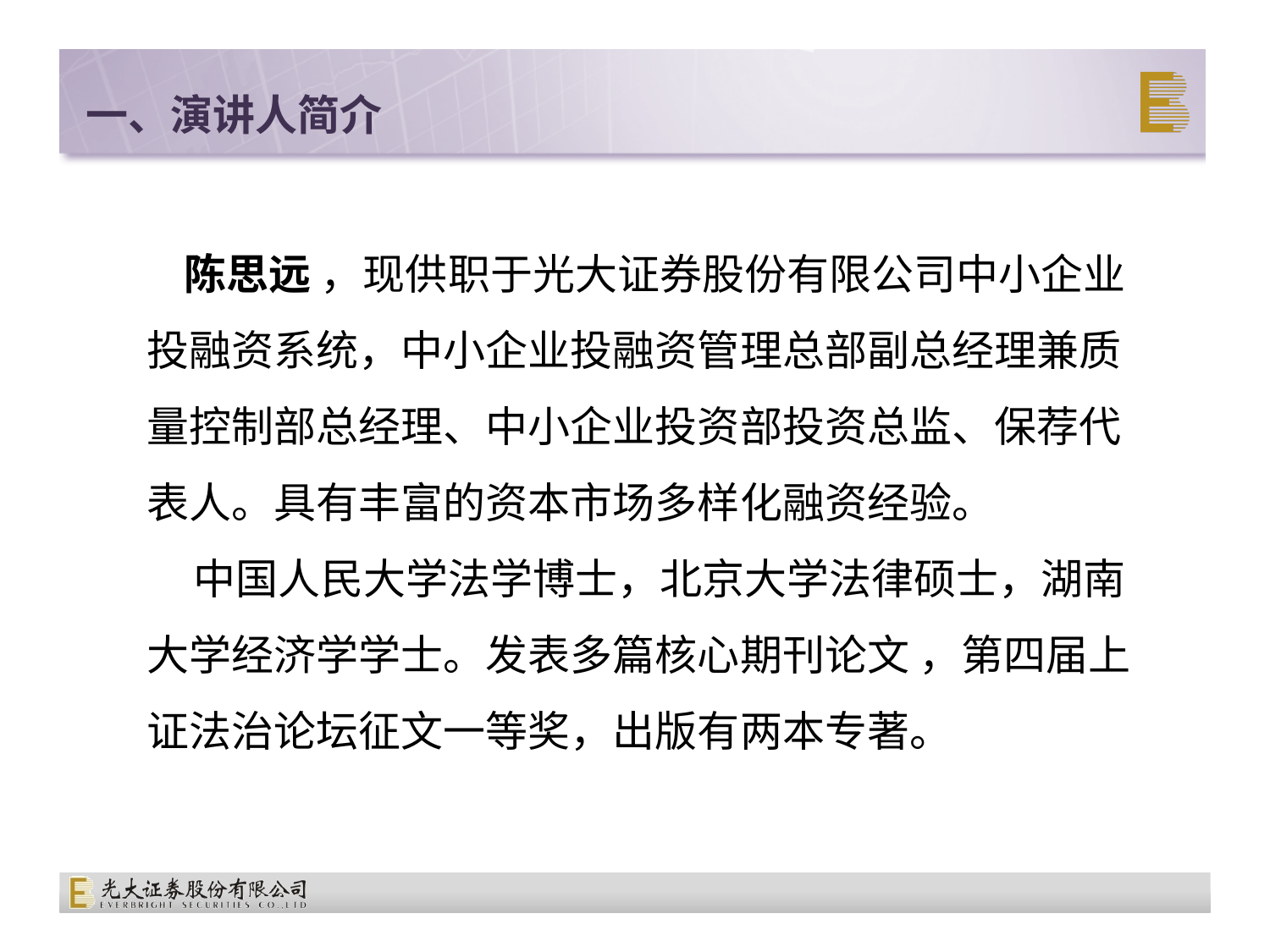

# 一、演讲人简介
       陈思远 ，现供职于光大证券股份有限公司中小企业投融资系统，中小企业投融资管理总部副总经理兼质量控制部总经理、中小企业投资部投资总监、保荐代表人。具有丰富的资本市场多样化融资经验。
        中国人民大学法学博士，北京大学法律硕士，湖南大学经济学学士。发表多篇核心期刊论文 ，第四届上证法治论坛征文一等奖，出版有两本专著。
4